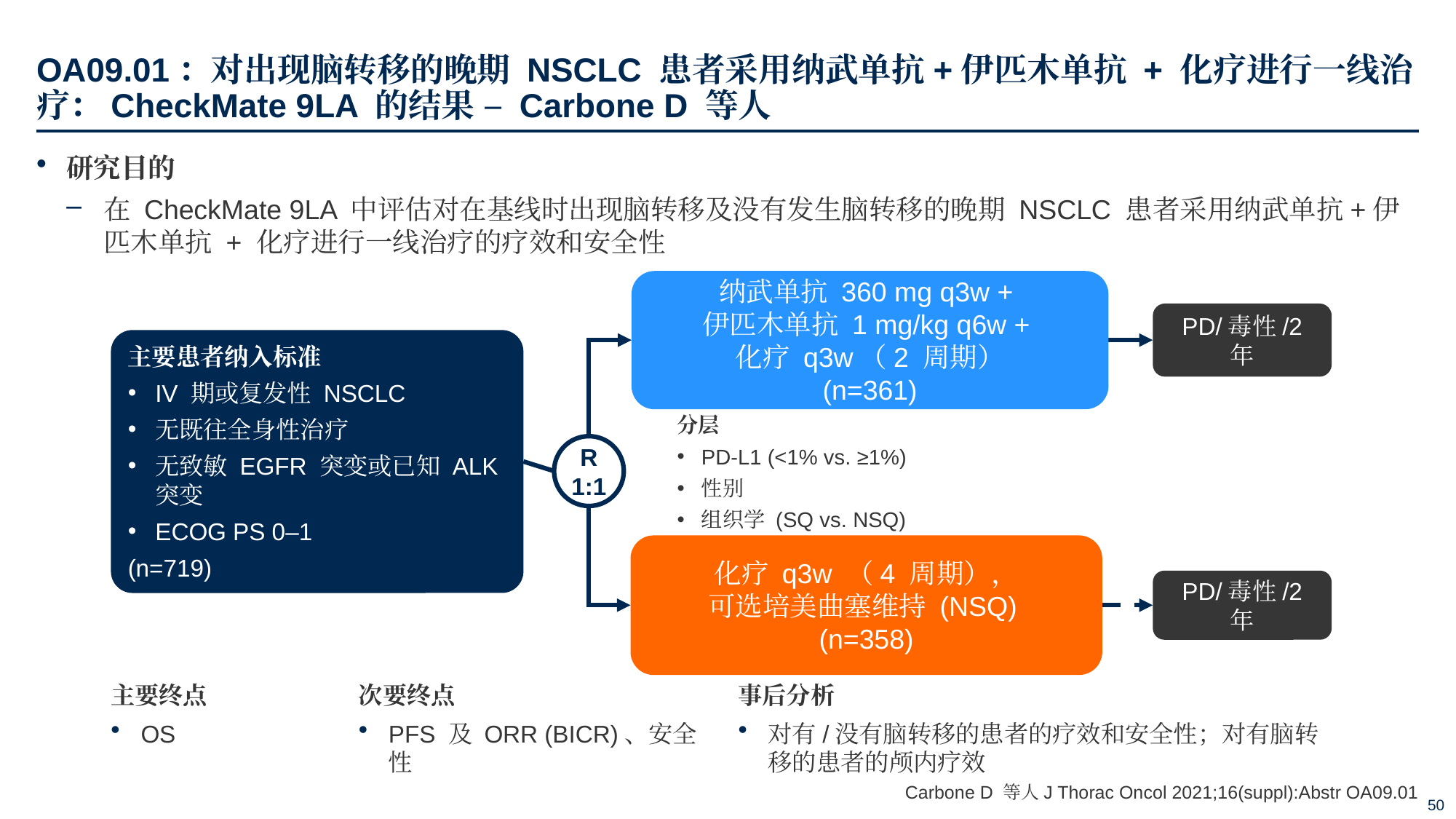

# OA09.01：对出现脑转移的晚期 NSCLC 患者采用纳武单抗+伊匹木单抗 + 化疗进行一线治疗：CheckMate 9LA 的结果 – Carbone D 等人
研究目的
在 CheckMate 9LA 中评估对在基线时出现脑转移及没有发生脑转移的晚期 NSCLC 患者采用纳武单抗+伊匹木单抗 + 化疗进行一线治疗的疗效和安全性

纳武单抗 360 mg q3w +
伊匹木单抗 1 mg/kg q6w +
化疗 q3w（2 周期）
(n=361)
PD/毒性/2 年
主要患者纳入标准
IV 期或复发性 NSCLC
无既往全身性治疗
无致敏 EGFR 突变或已知 ALK 突变
ECOG PS 0–1
(n=719)
分层
PD-L1 (<1% vs. ≥1%)
性别
组织学 (SQ vs. NSQ)
R
1:1
化疗 q3w （4 周期），
可选培美曲塞维持 (NSQ)
(n=358)
PD/毒性/2 年
主要终点
OS
次要终点
PFS 及 ORR (BICR)、安全性
事后分析
对有/没有脑转移的患者的疗效和安全性；对有脑转移的患者的颅内疗效
Carbone D 等人J Thorac Oncol 2021;16(suppl):Abstr OA09.01